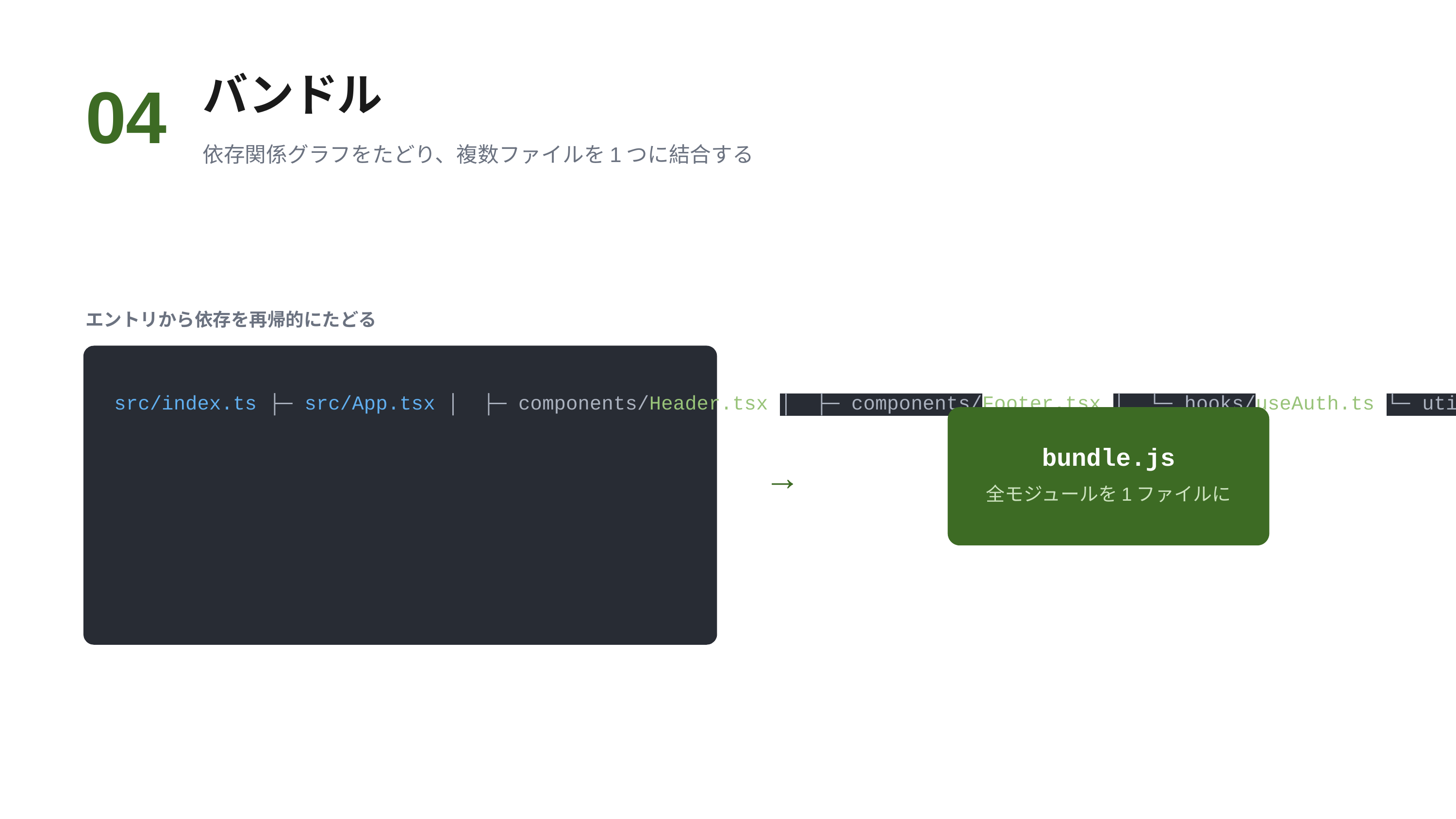

バンドル
04
依存関係グラフをたどり、複数ファイルを1つに結合する
エントリから依存を再帰的にたどる

src/index.ts ├─ src/App.tsx │  ├─ components/Header.tsx │  ├─ components/Footer.tsx │  └─ hooks/useAuth.ts └─ utils/api.ts    └─ node_modules/axios

bundle.js
→
全モジュールを1ファイルに